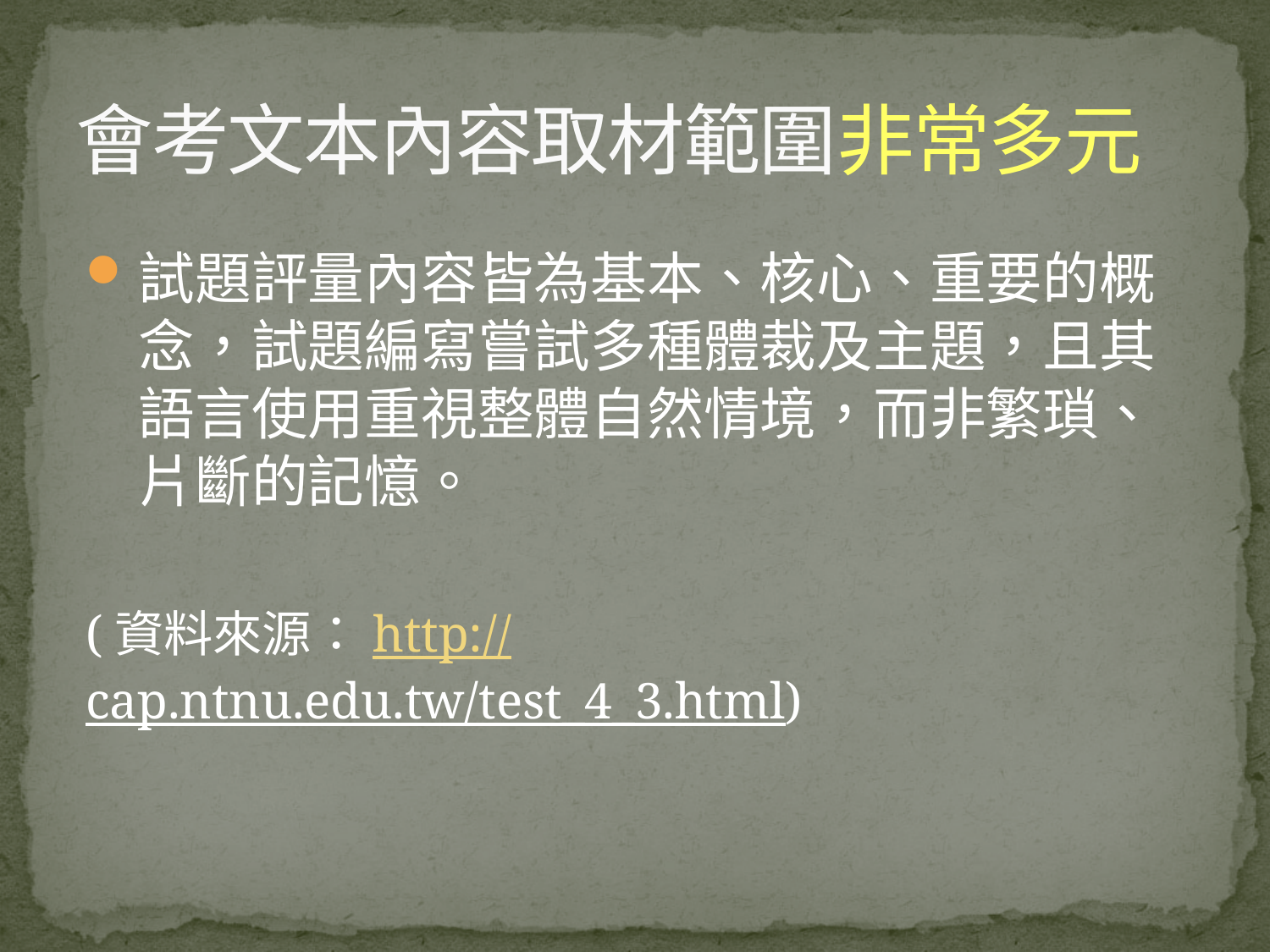

# 會考文本內容取材範圍非常多元
試題評量內容皆為基本、核心、重要的概念，試題編寫嘗試多種體裁及主題，且其語言使用重視整體自然情境，而非繁瑣、片斷的記憶。

(資料來源：http://cap.ntnu.edu.tw/test_4_3.html)